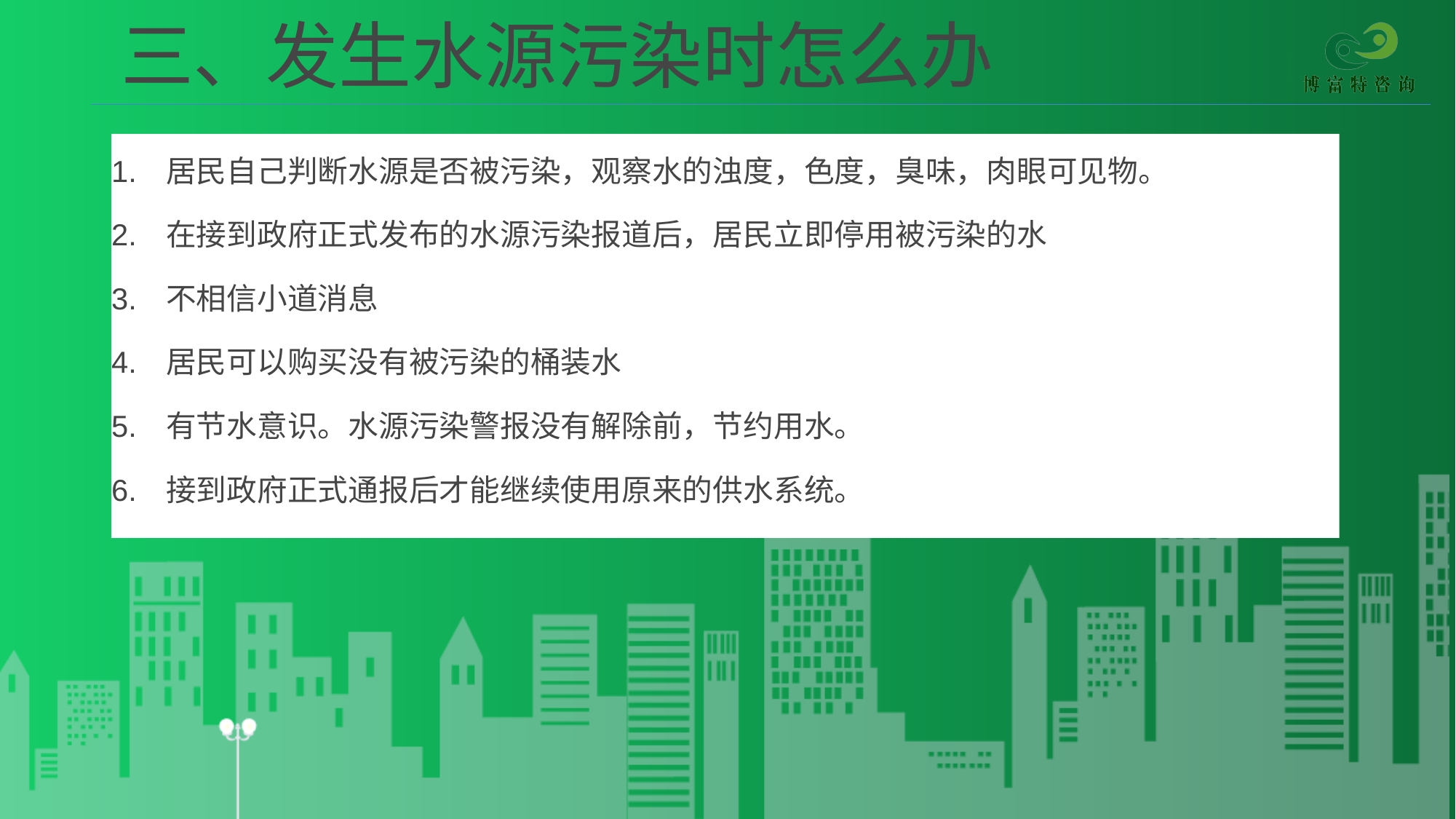

# 三、发生水源污染时怎么办
居民自己判断水源是否被污染，观察水的浊度，色度，臭味，肉眼可见物。
在接到政府正式发布的水源污染报道后，居民立即停用被污染的水
不相信小道消息
居民可以购买没有被污染的桶装水
有节水意识。水源污染警报没有解除前，节约用水。
接到政府正式通报后才能继续使用原来的供水系统。
9